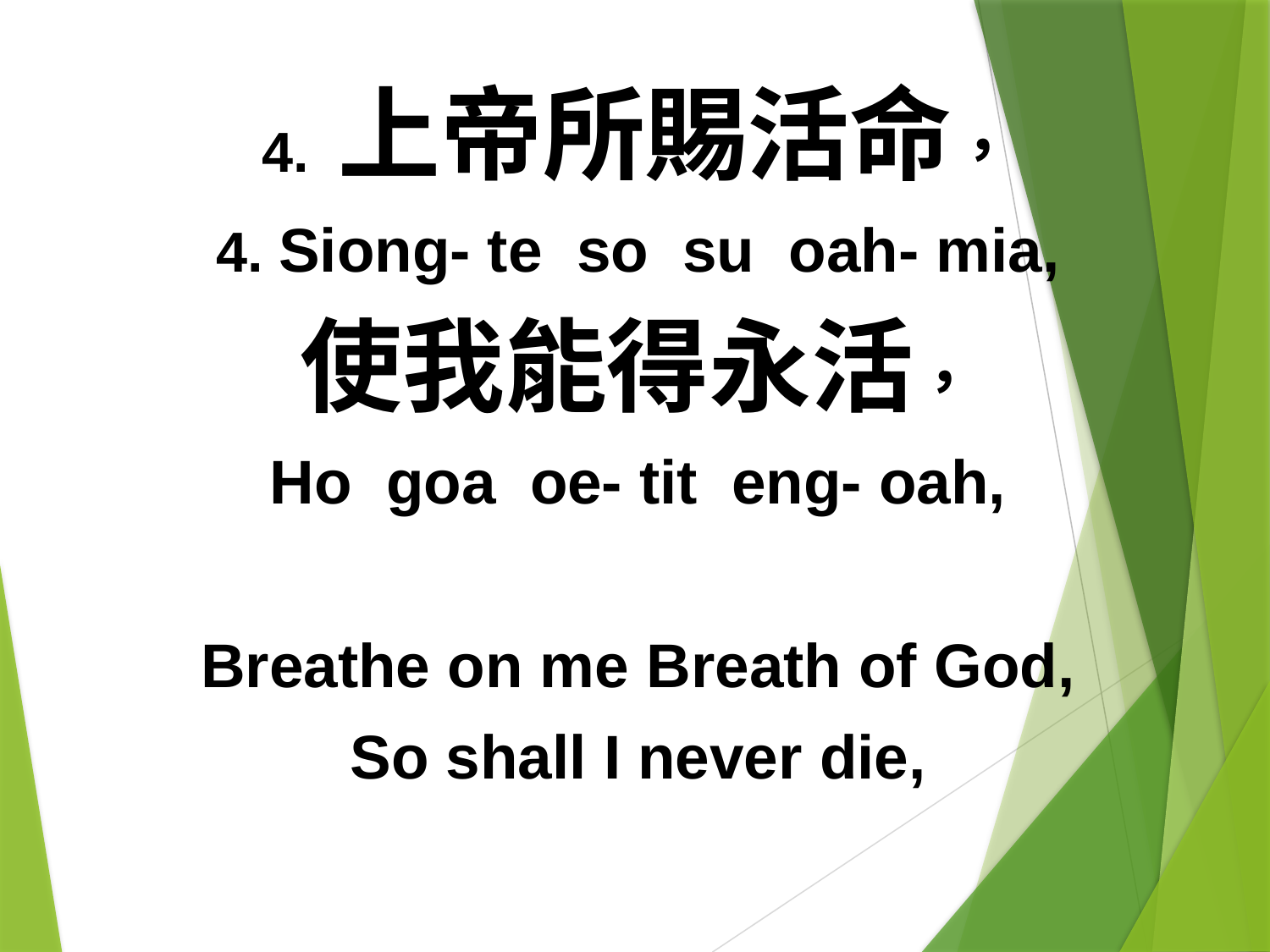

4. 上帝所賜活命，
4. Siong- te  so  su  oah- mia,
使我能得永活，
Ho  goa  oe- tit  eng- oah,

Breathe on me Breath of God,
So shall I never die,